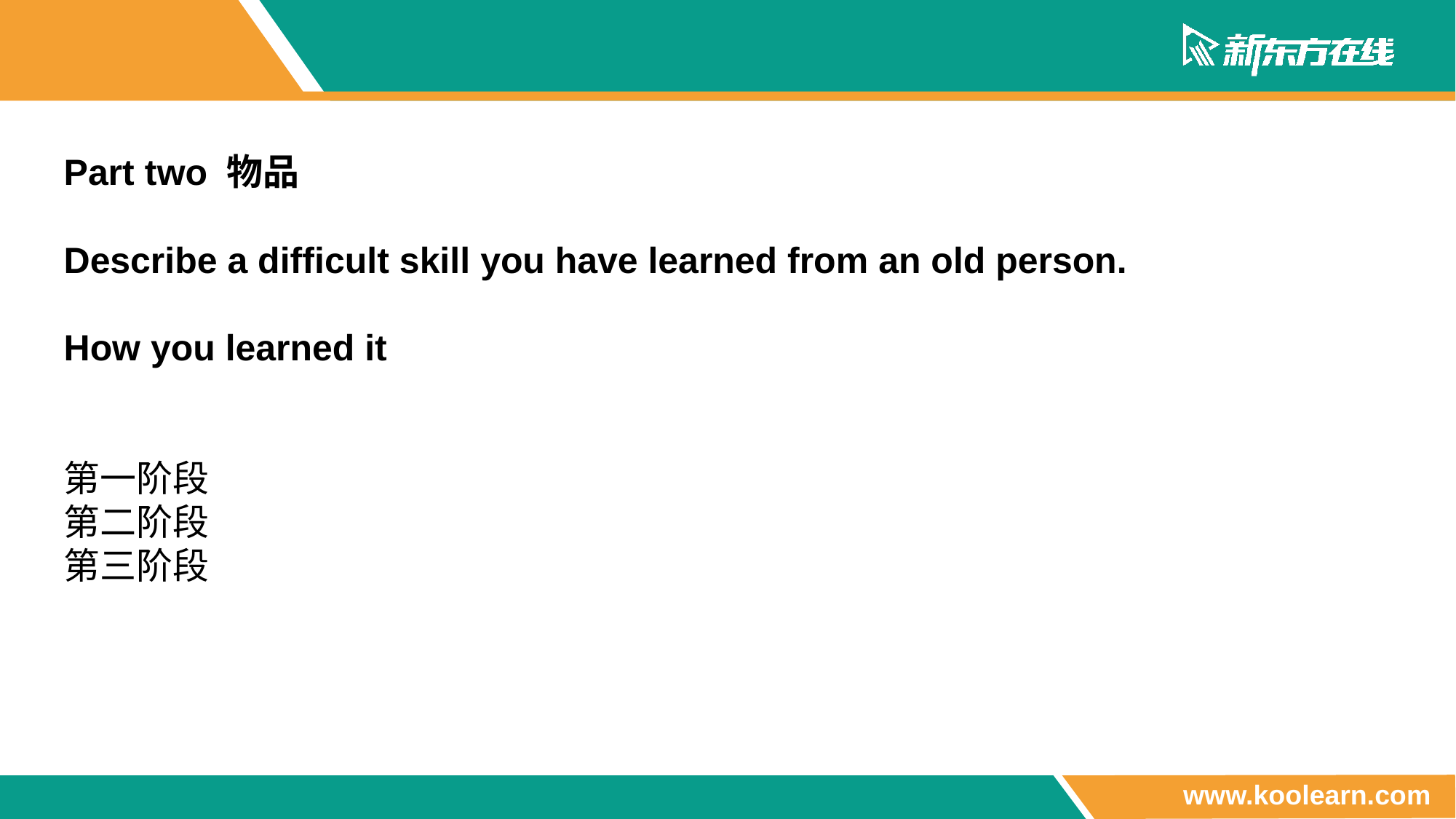

Part two 物品

Describe a difficult skill you have learned from an old person.

How you learned it

第一阶段
第二阶段
第三阶段